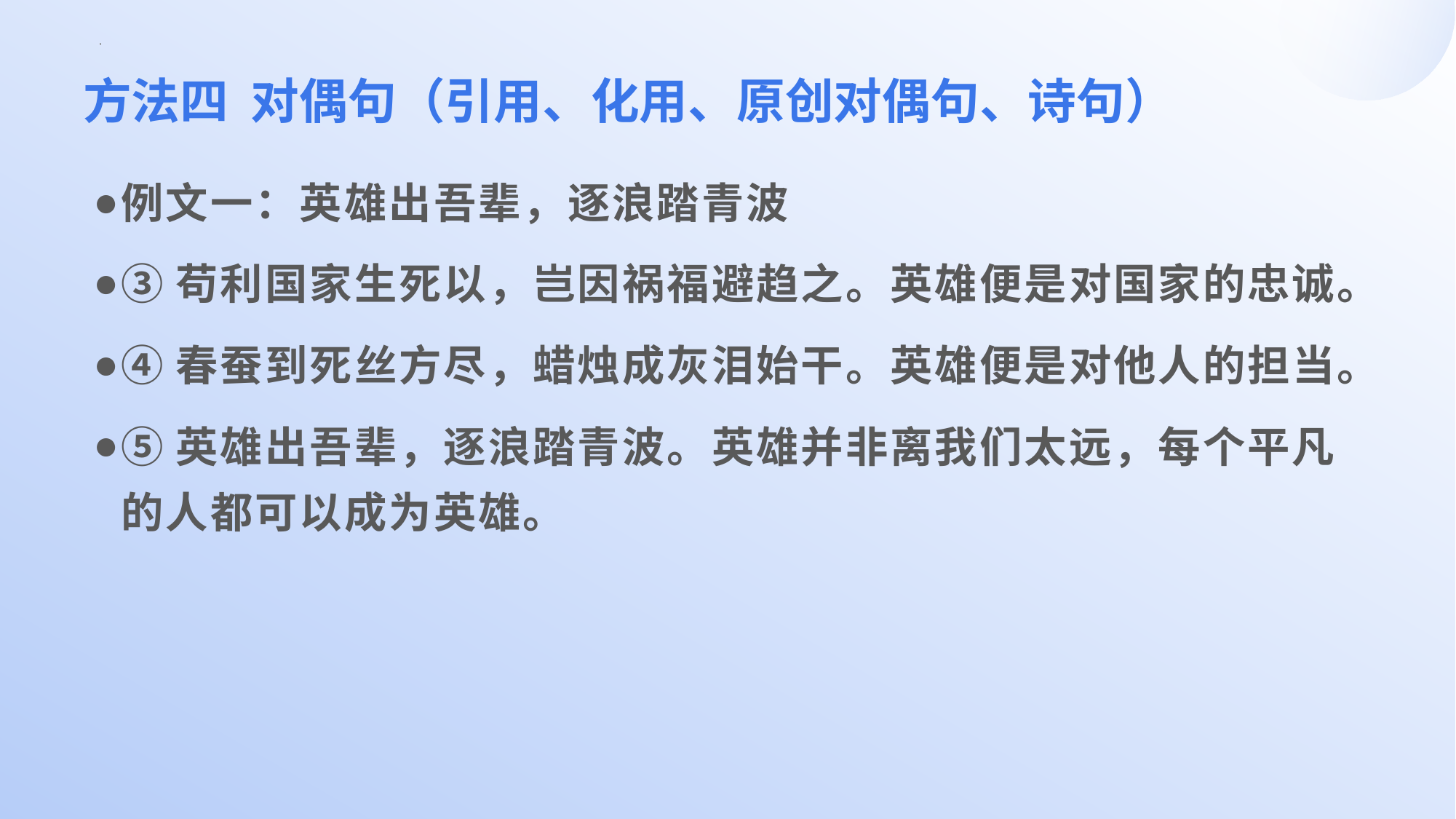

# 方法四  对偶句（引用、化用、原创对偶句、诗句）
例文一：英雄出吾辈，逐浪踏青波
③苟利国家生死以，岂因祸福避趋之。英雄便是对国家的忠诚。
④春蚕到死丝方尽，蜡烛成灰泪始干。英雄便是对他人的担当。
⑤英雄出吾辈，逐浪踏青波。英雄并非离我们太远，每个平凡的人都可以成为英雄。